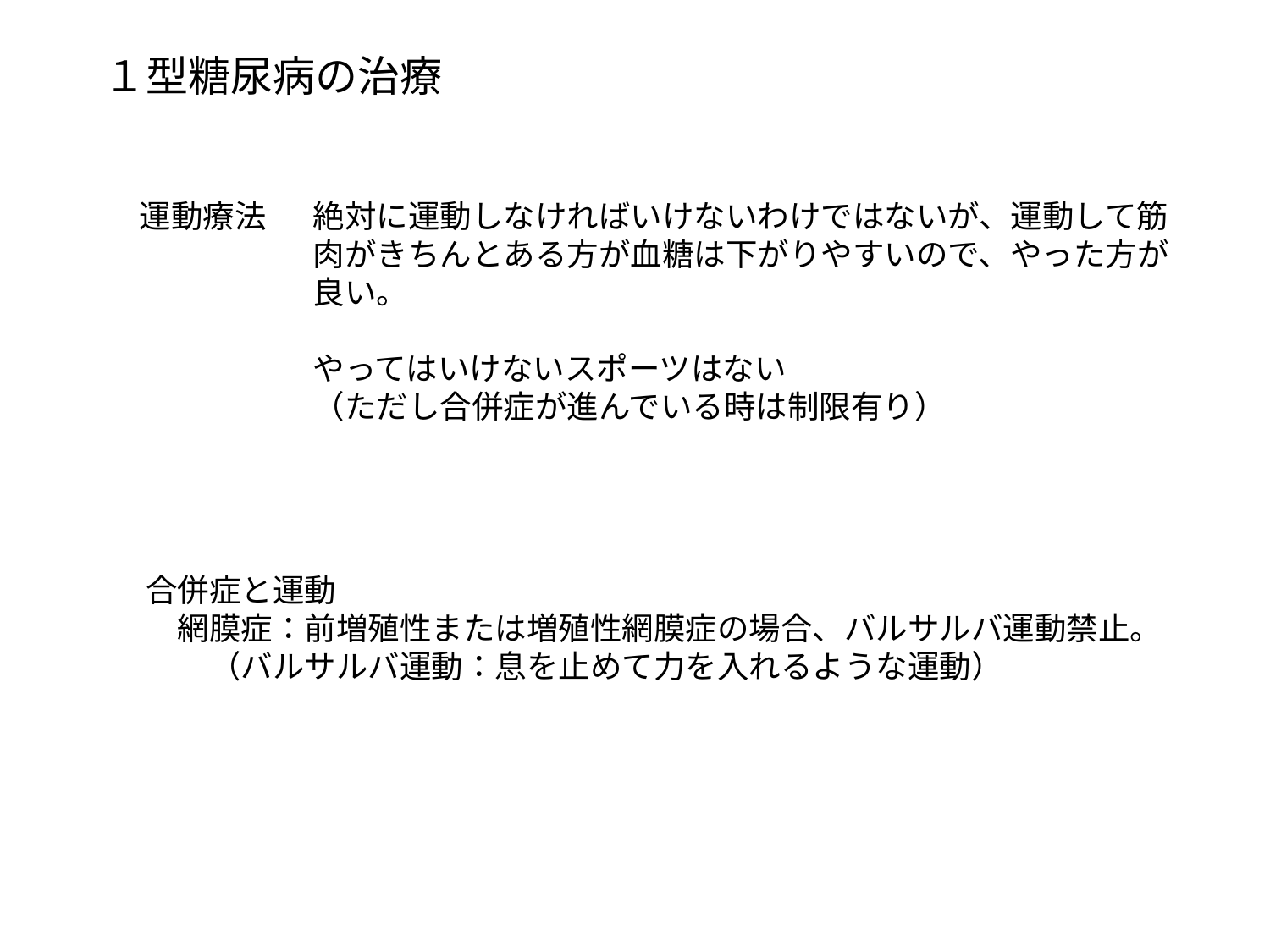

１型糖尿病の治療
運動療法
絶対に運動しなければいけないわけではないが、運動して筋肉がきちんとある方が血糖は下がりやすいので、やった方が良い。

やってはいけないスポーツはない
（ただし合併症が進んでいる時は制限有り）
合併症と運動
　網膜症：前増殖性または増殖性網膜症の場合、バルサルバ運動禁止。
　　（バルサルバ運動：息を止めて力を入れるような運動）